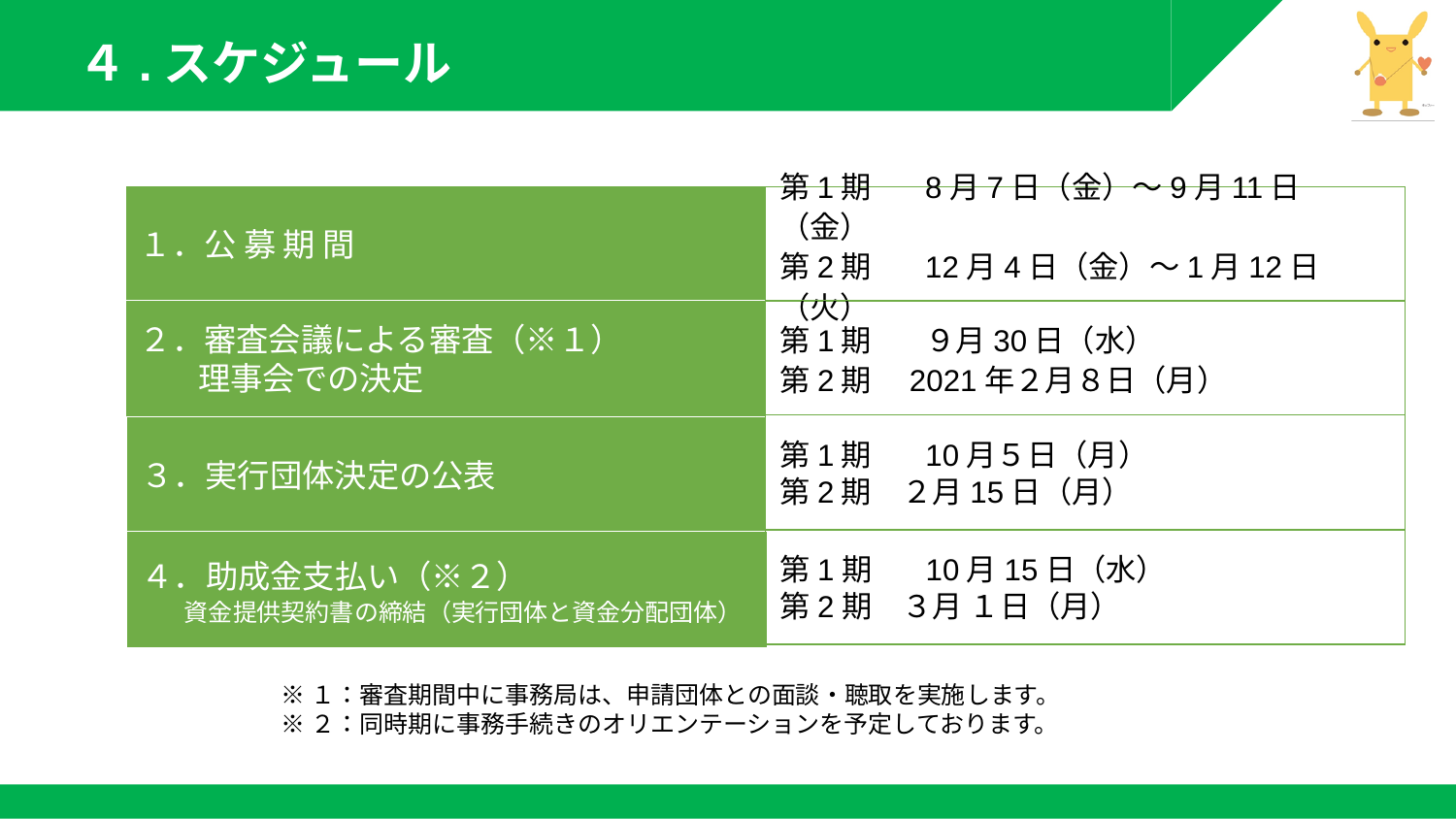

# ４.スケジュール
１．公 募 期 間
第1期	8月7日（金）～9月11日（金）
第2期	12月4日（金）～1月12日（火）
２．審査会議による審査（※１）
       理事会での決定
第1期	９月30日（水）
第2期　2021年２月８日（月）
第1期	10月５日（月）
第2期　２月15日（月）
３．実行団体決定の公表
第1期	10月15日（水）
第2期　３月 １日（月）
４．助成金支払い（※２）
       資金提供契約書の締結（実行団体と資金分配団体）
※１：審査期間中に事務局は、申請団体との面談・聴取を実施します。
※２：同時期に事務手続きのオリエンテーションを予定しております。